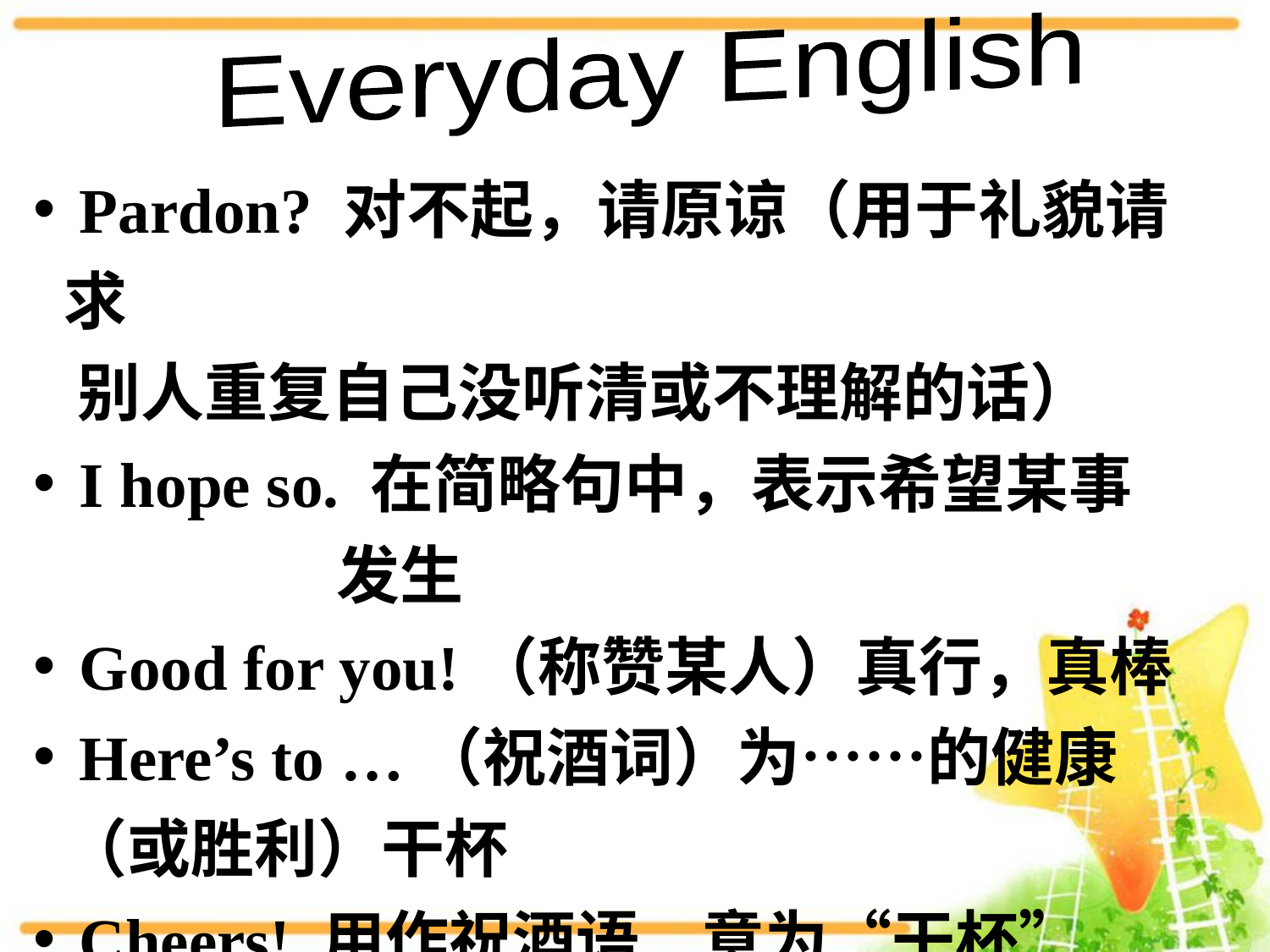

Everyday English
 Pardon? 对不起，请原谅（用于礼貌请求
  别人重复自己没听清或不理解的话）
 I hope so. 在简略句中，表示希望某事
                    发生
 Good for you!（称赞某人）真行，真棒
 Here’s to …（祝酒词）为……的健康（或胜利）干杯
 Cheers! 用作祝酒语, 意为“干杯”